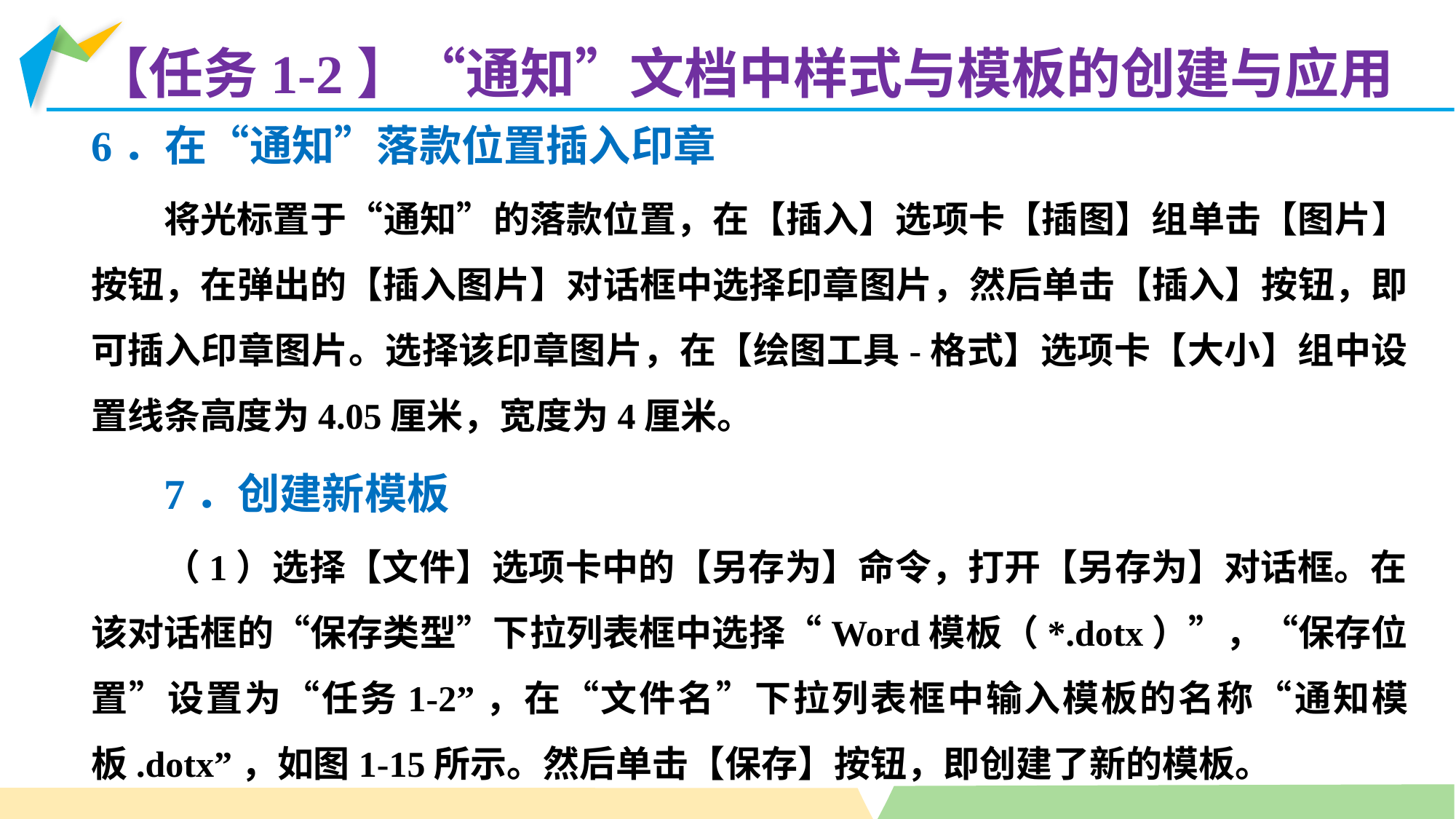

【任务1-2】“通知”文档中样式与模板的创建与应用
6．在“通知”落款位置插入印章
将光标置于“通知”的落款位置，在【插入】选项卡【插图】组单击【图片】按钮，在弹出的【插入图片】对话框中选择印章图片，然后单击【插入】按钮，即可插入印章图片。选择该印章图片，在【绘图工具-格式】选项卡【大小】组中设置线条高度为4.05厘米，宽度为4厘米。
7．创建新模板
（1）选择【文件】选项卡中的【另存为】命令，打开【另存为】对话框。在该对话框的“保存类型”下拉列表框中选择“Word模板（*.dotx）”，“保存位置”设置为“任务1-2”，在“文件名”下拉列表框中输入模板的名称“通知模板.dotx”，如图1-15所示。然后单击【保存】按钮，即创建了新的模板。